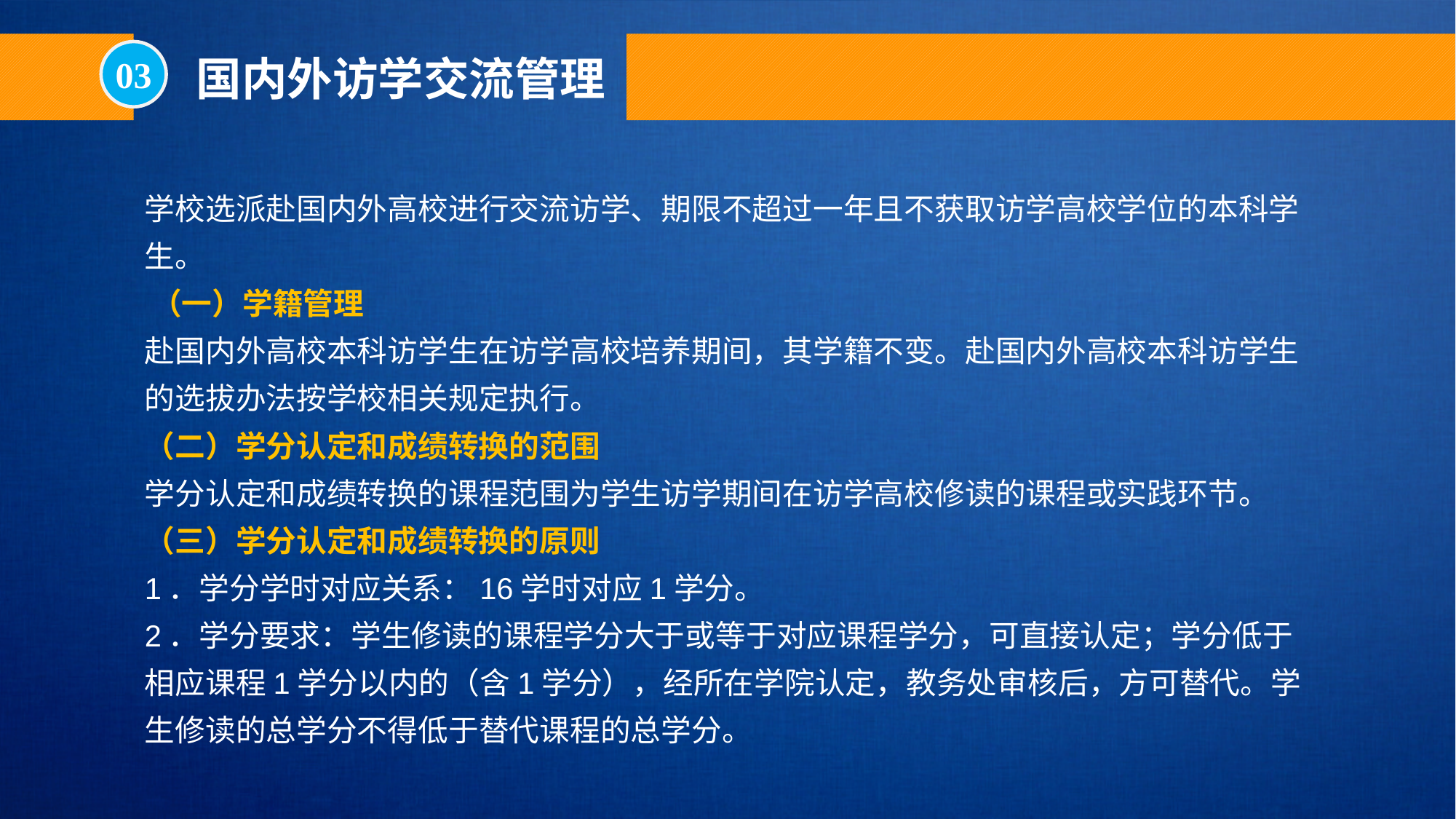

03
国内外访学交流管理
学校选派赴国内外高校进行交流访学、期限不超过一年且不获取访学高校学位的本科学生。
 （一）学籍管理
赴国内外高校本科访学生在访学高校培养期间，其学籍不变。赴国内外高校本科访学生的选拔办法按学校相关规定执行。 
（二）学分认定和成绩转换的范围
学分认定和成绩转换的课程范围为学生访学期间在访学高校修读的课程或实践环节。     
（三）学分认定和成绩转换的原则
1．学分学时对应关系：16学时对应1学分。
2．学分要求：学生修读的课程学分大于或等于对应课程学分，可直接认定；学分低于相应课程1学分以内的（含1学分），经所在学院认定，教务处审核后，方可替代。学生修读的总学分不得低于替代课程的总学分。